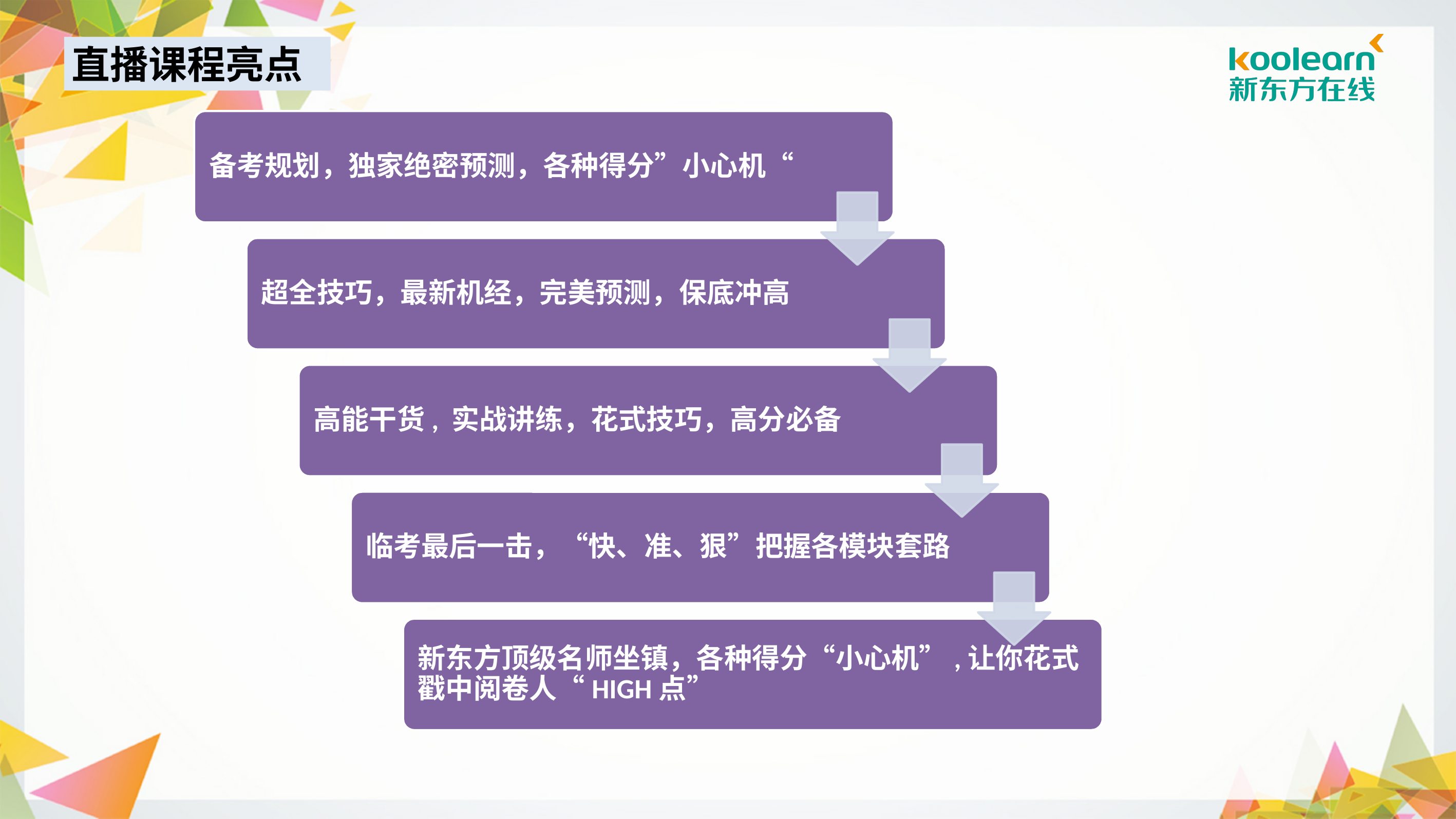

直播课程亮点
备考规划，独家绝密预测，各种得分”小心机“
超全技巧，最新机经，完美预测，保底冲高
高能干货, 实战讲练，花式技巧，高分必备
临考最后一击，“快、准、狠”把握各模块套路
新东方顶级名师坐镇，各种得分“小心机”,让你花式戳中阅卷人“HIGH点”